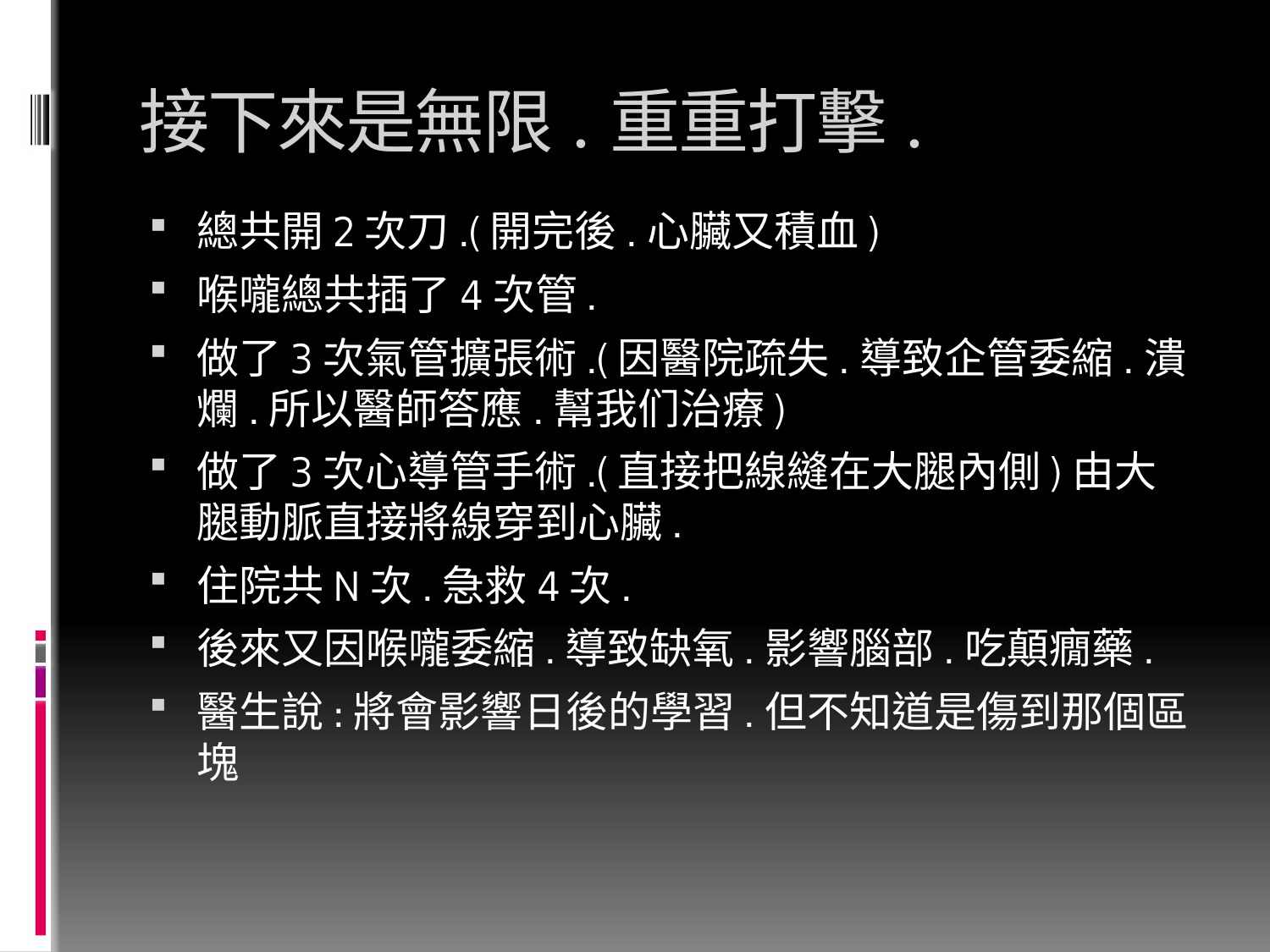

# 接下來是無限.重重打擊.
總共開2次刀.(開完後.心臟又積血)
喉嚨總共插了4次管.
做了3次氣管擴張術.(因醫院疏失.導致企管委縮.潰爛.所以醫師答應.幫我们治療)
做了3次心導管手術.(直接把線縫在大腿內側)由大腿動脈直接將線穿到心臟.
住院共N次.急救4次.
後來又因喉嚨委縮.導致缺氧.影響腦部.吃顛癇藥.
醫生說:將會影響日後的學習.但不知道是傷到那個區塊